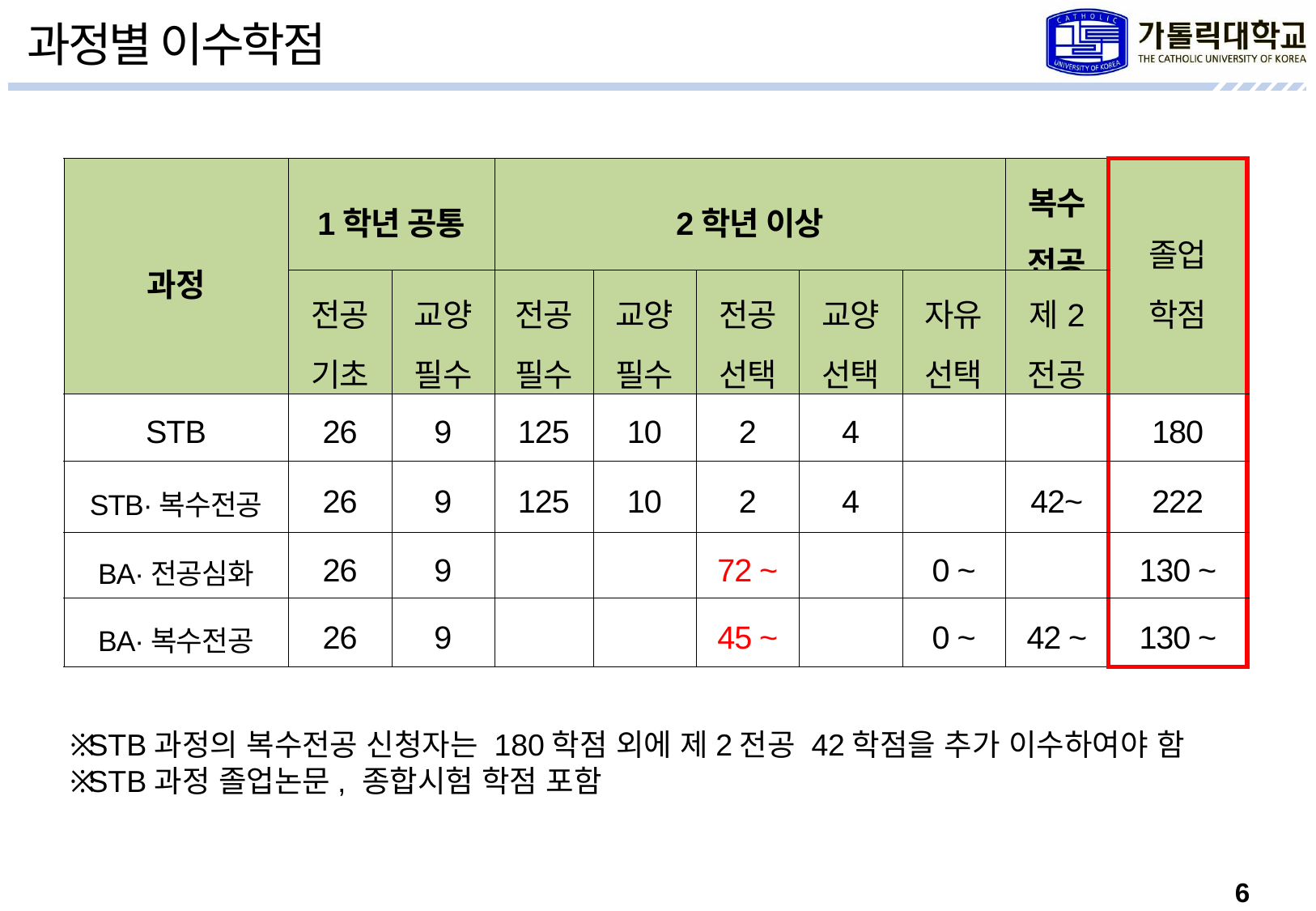

과정별 이수학점
| 과정 | 1학년 공통 |  | 2학년 이상 |  |  |  |  | 복수전공 | 졸업 학점 |
| --- | --- | --- | --- | --- | --- | --- | --- | --- | --- |
|  | 전공 기초 | 교양 필수 | 전공 필수 | 교양 필수 | 전공 선택 | 교양 선택 | 자유 선택 | 제2 전공 |  |
| STB | 26 | 9 | 125 | 10 | 2 | 4 |  |  | 180 |
| STB·복수전공 | 26 | 9 | 125 | 10 | 2 | 4 |  | 42~ | 222 |
| BA·전공심화 | 26 | 9 |  |  | 72 ~ |  | 0 ~ |  | 130 ~ |
| BA·복수전공 | 26 | 9 |  |  | 45 ~ |  | 0 ~ | 42 ~ | 130 ~ |

※STB과정의 복수전공 신청자는 180학점 외에 제2전공 42학점을 추가 이수하여야 함
※STB과정 졸업논문, 종합시험 학점 포함